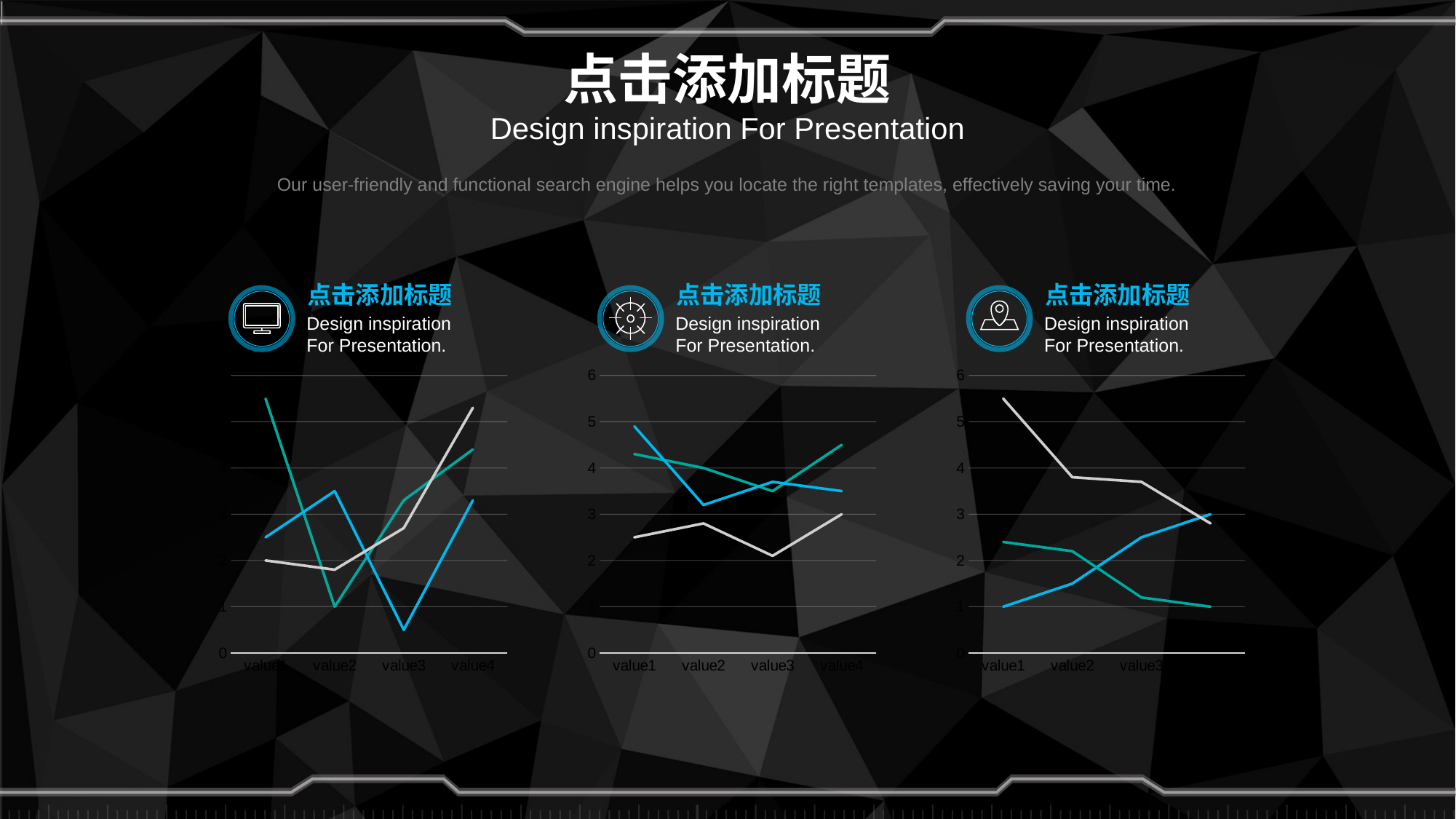

# 点击添加标题
Design inspiration For Presentation
Our user-friendly and functional search engine helps you locate the right templates, effectively saving your time.
点击添加标题
Design inspiration
For Presentation.

点击添加标题

Design inspiration
For Presentation.
点击添加标题
Design inspiration
For Presentation.

### Chart

| Category | 계열 1 | 계열 2 | 계열 3 |
|---|---|---|---|
| value1 | 5.5 | 2.5 | 2.0 |
| value2 | 1.0 | 3.5 | 1.8 |
| value3 | 3.3 | 0.5 | 2.7 |
| value4 | 4.4 | 3.3 | 5.3 |

### Chart

| Category | 계열 1 | 계열 2 | 계열 3 |
|---|---|---|---|
| value1 | 4.3 | 4.9 | 2.5 |
| value2 | 4.0 | 3.2 | 2.8 |
| value3 | 3.5 | 3.7 | 2.1 |
| value4 | 4.5 | 3.5 | 3.0 |

### Chart

| Category | 계열 1 | 계열 2 | 계열 3 |
|---|---|---|---|
| value1 | 1.0 | 2.4 | 5.5 |
| value2 | 1.5 | 2.2 | 3.8 |
| value3 | 2.5 | 1.2 | 3.7 |
| value4 | 3.0 | 1.0 | 2.8 |